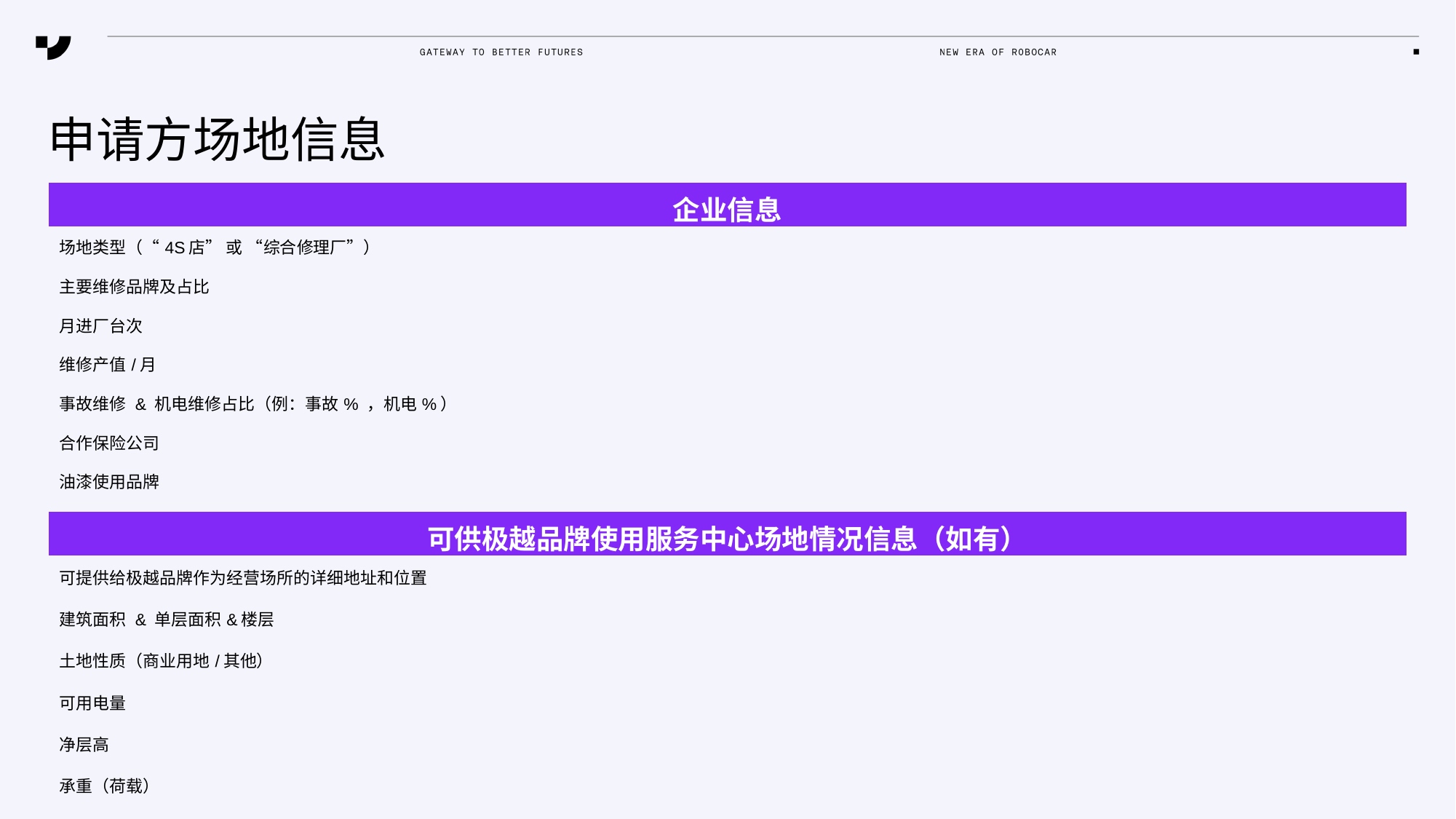

申请方场地信息
| 企业信息 |  |
| --- | --- |
| 场地类型（“4S店” 或 “综合修理厂”） |  |
| 主要维修品牌及占比 |  |
| 月进厂台次 |  |
| 维修产值/月 |  |
| 事故维修 & 机电维修占比（例：事故% ，机电%） |  |
| 合作保险公司 |  |
| 油漆使用品牌 |  |
| 可供极越品牌使用服务中心场地情况信息（如有） |  |
| --- | --- |
| 可提供给极越品牌作为经营场所的详细地址和位置 |  |
| 建筑面积 & 单层面积&楼层 |  |
| 土地性质（商业用地/其他） |  |
| 可用电量 |  |
| 净层高 |  |
| 承重（荷载） |  |